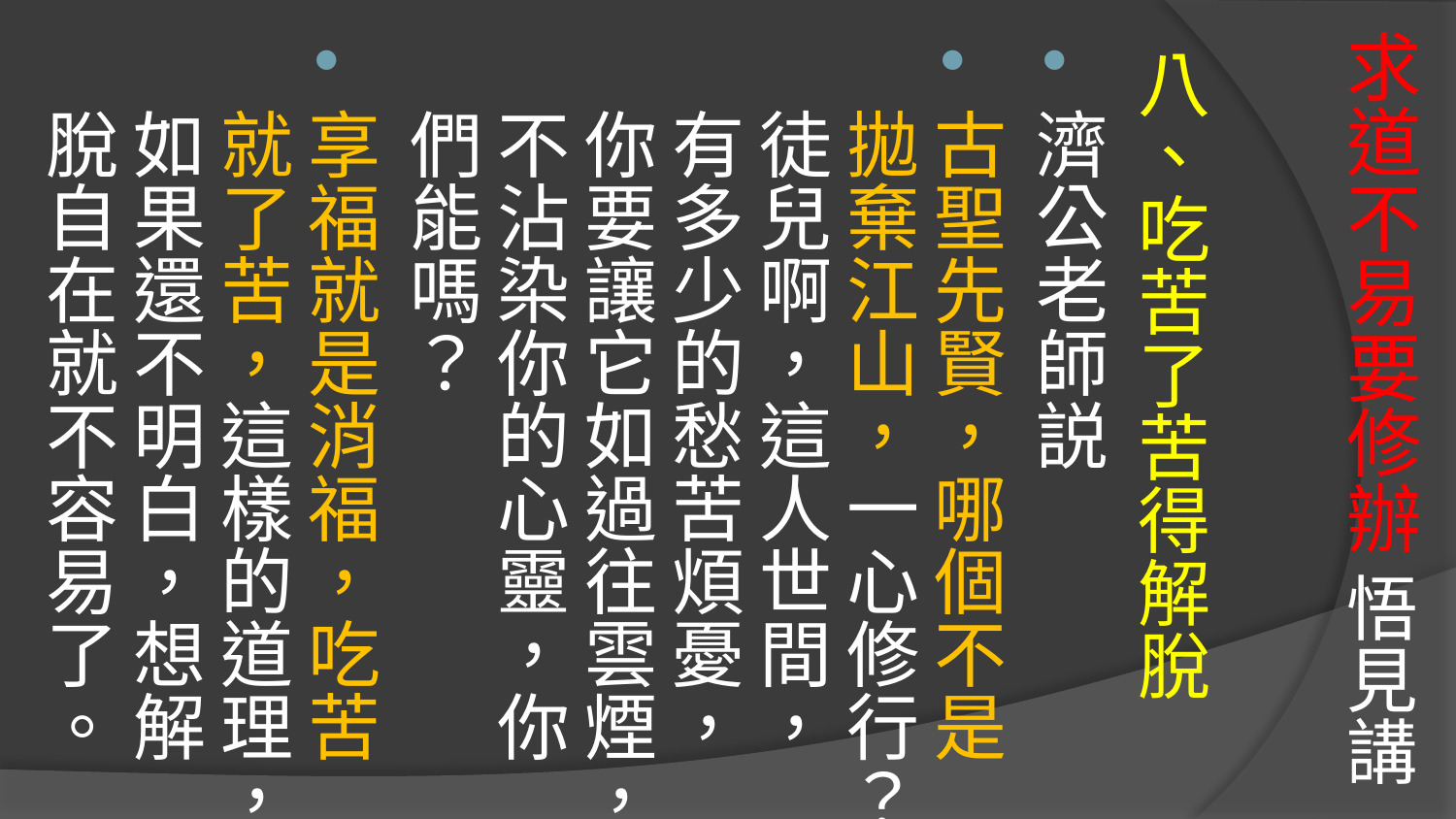

# 求道不易要修辦 悟見講
八、吃苦了苦得解脫
濟公老師説
古聖先賢，哪個不是拋棄江山，一心修行？徒兒啊，這人世間，有多少的愁苦煩憂，你要讓它如過往雲煙，不沾染你的心靈，你們能嗎？
享福就是消福，吃苦就了苦，這樣的道理，如果還不明白，想解脫自在就不容易了。